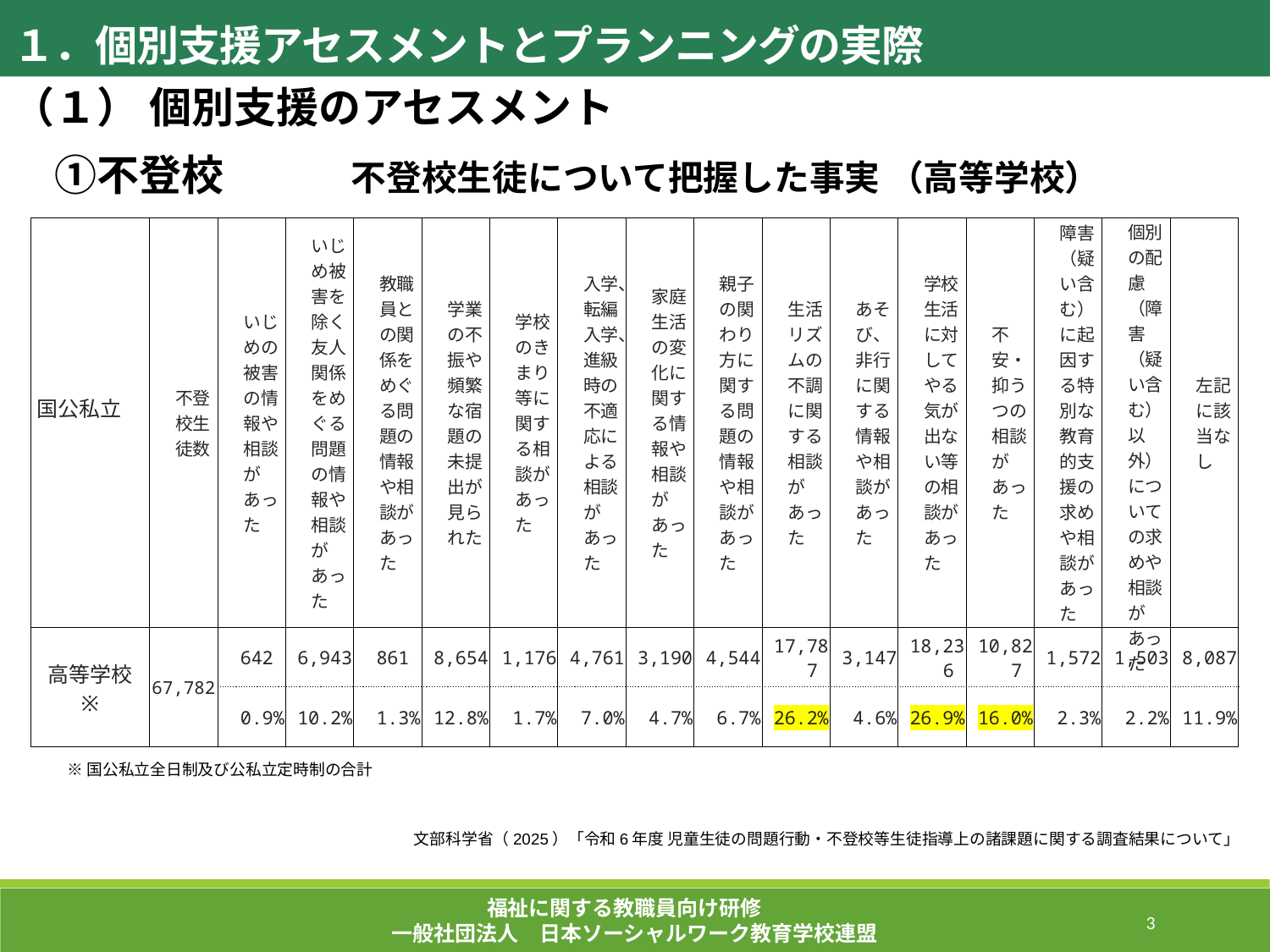

１．個別支援アセスメントとプランニングの実際
（１） 個別支援のアセスメント

　①不登校　　　不登校生徒について把握した事実 （高等学校）
| 国公私立 | 不登校生徒数 | いじめの被害の情報や相談があった | いじめ被害を除く友人関係をめぐる問題の情報や相談があった | 教職員との関係をめぐる問題の情報や相談があった | 学業の不振や頻繁な宿題の未提出が見られた | 学校のきまり等に関する相談があった | 入学、転編入学、進級時の不適応による相談があった | 家庭生活の変化に関する情報や相談があった | 親子の関わり方に関する問題の情報や相談があった | 生活リズムの不調に関する相談があった | あそび、非行に関する情報や相談があった | 学校生活に対してやる気が出ない等の相談があった | 不安・抑うつの相談があった | 障害（疑い含む）に起因する特別な教育的支援の求めや相談があった | 個別の配慮（障害（疑い含む）以外）についての求めや相談があった | 左記に該当なし |
| --- | --- | --- | --- | --- | --- | --- | --- | --- | --- | --- | --- | --- | --- | --- | --- | --- |
| 高等学校 ※ | 67,782 | 642 | 6,943 | 861 | 8,654 | 1,176 | 4,761 | 3,190 | 4,544 | 17,787 | 3,147 | 18,236 | 10,827 | 1,572 | 1,503 | 8,087 |
|  |  | 0.9% | 10.2% | 1.3% | 12.8% | 1.7% | 7.0% | 4.7% | 6.7% | 26.2% | 4.6% | 26.9% | 16.0% | 2.3% | 2.2% | 11.9% |
※国公私立全日制及び公私立定時制の合計
文部科学省（2025）「令和6年度 児童生徒の問題行動・不登校等生徒指導上の諸課題に関する調査結果について」
福祉に関する教職員向け研修
一般社団法人　日本ソーシャルワーク教育学校連盟
3